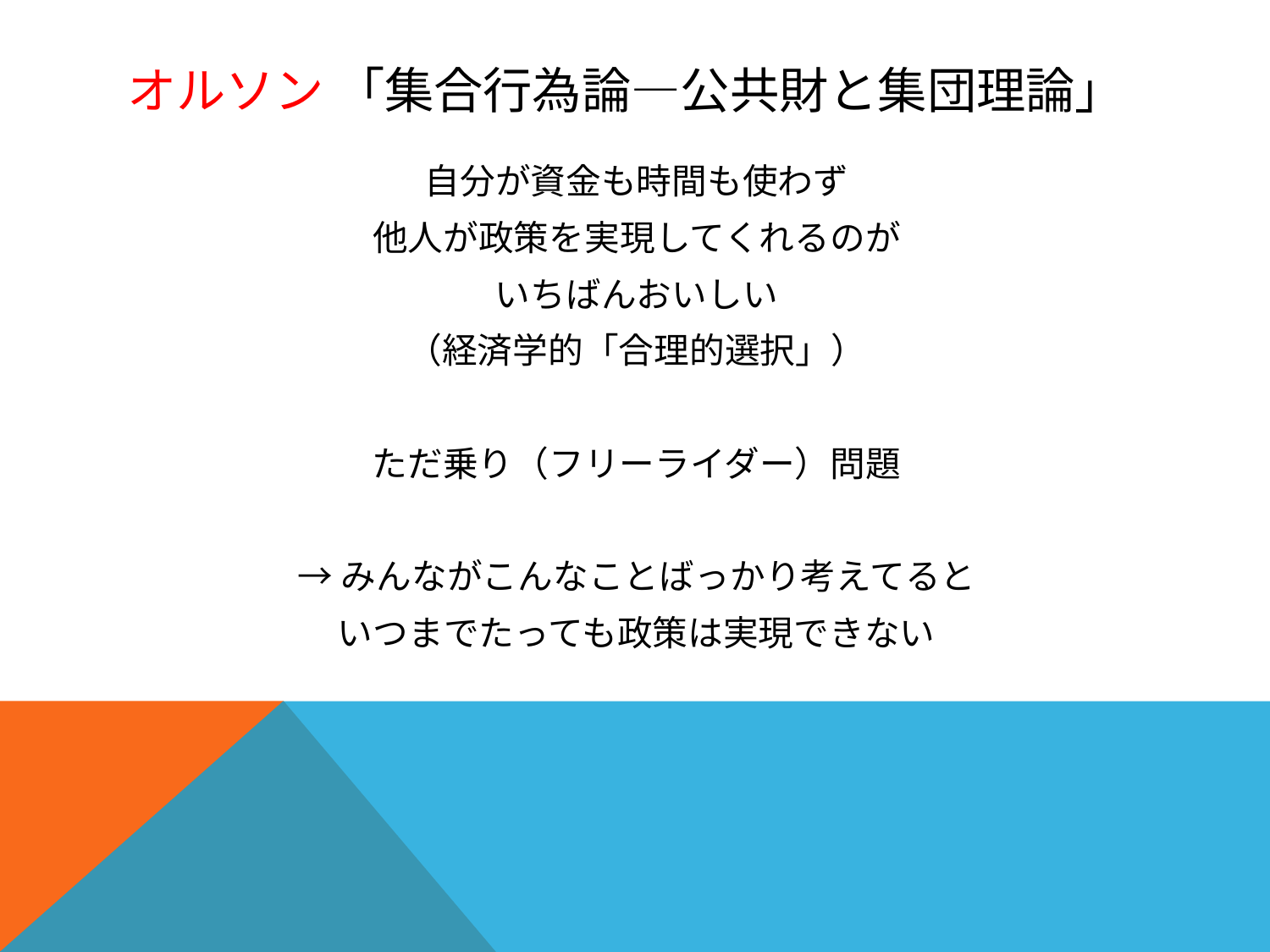

# オルソン 「集合行為論―公共財と集団理論」
自分が資金も時間も使わず
他人が政策を実現してくれるのが
いちばんおいしい
（経済学的「合理的選択」）

ただ乗り（フリーライダー）問題

→みんながこんなことばっかり考えてると
いつまでたっても政策は実現できない